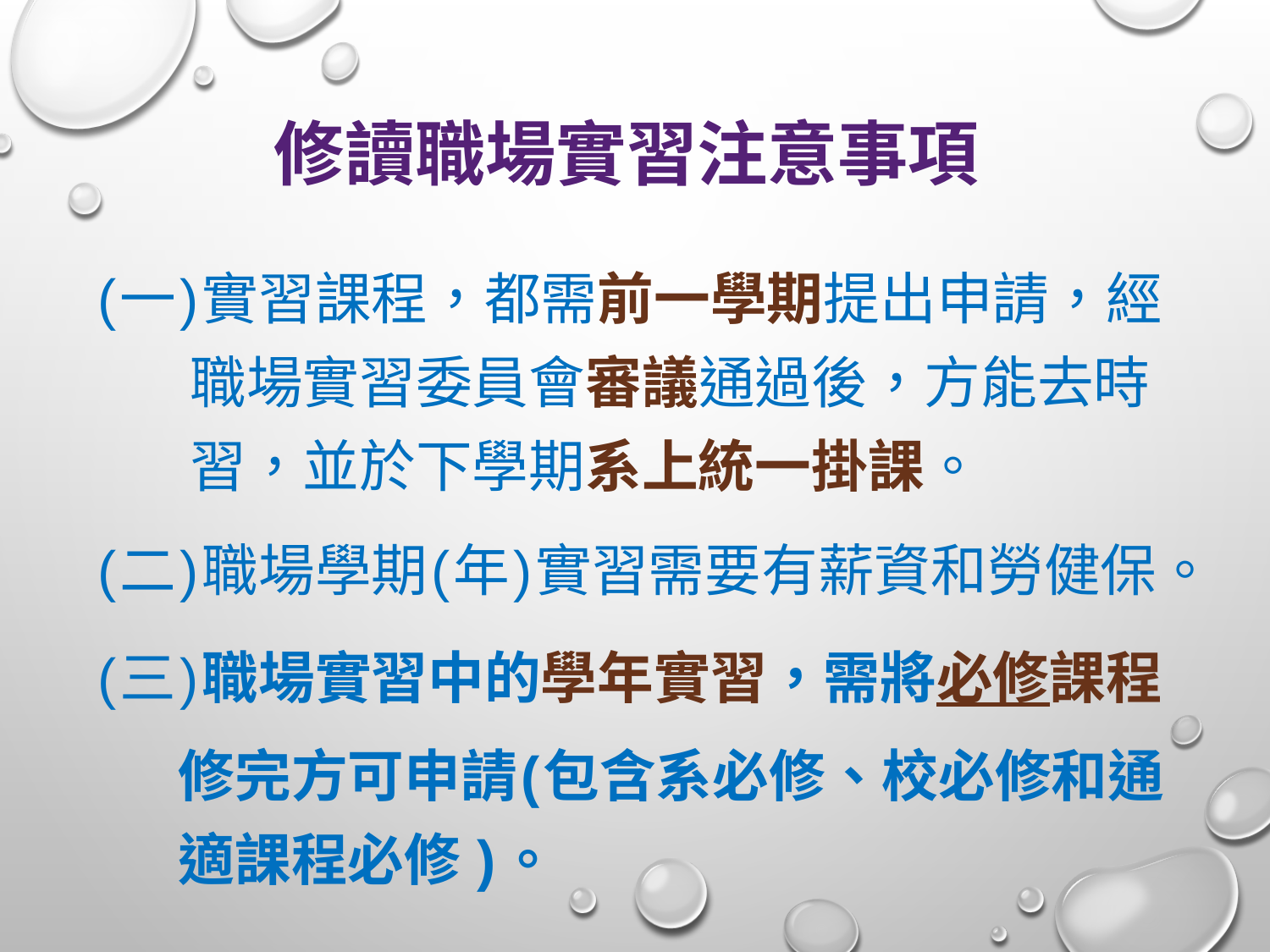

# 修讀職場實習注意事項

(一)實習課程，都需前一學期提出申請，經
       職場實習委員會審議通過後，方能去時
       習，並於下學期系上統一掛課。

(二)職場學期(年)實習需要有薪資和勞健保。

(三)職場實習中的學年實習，需將必修課程
      修完方可申請(包含系必修、校必修和通
      適課程必修 )。